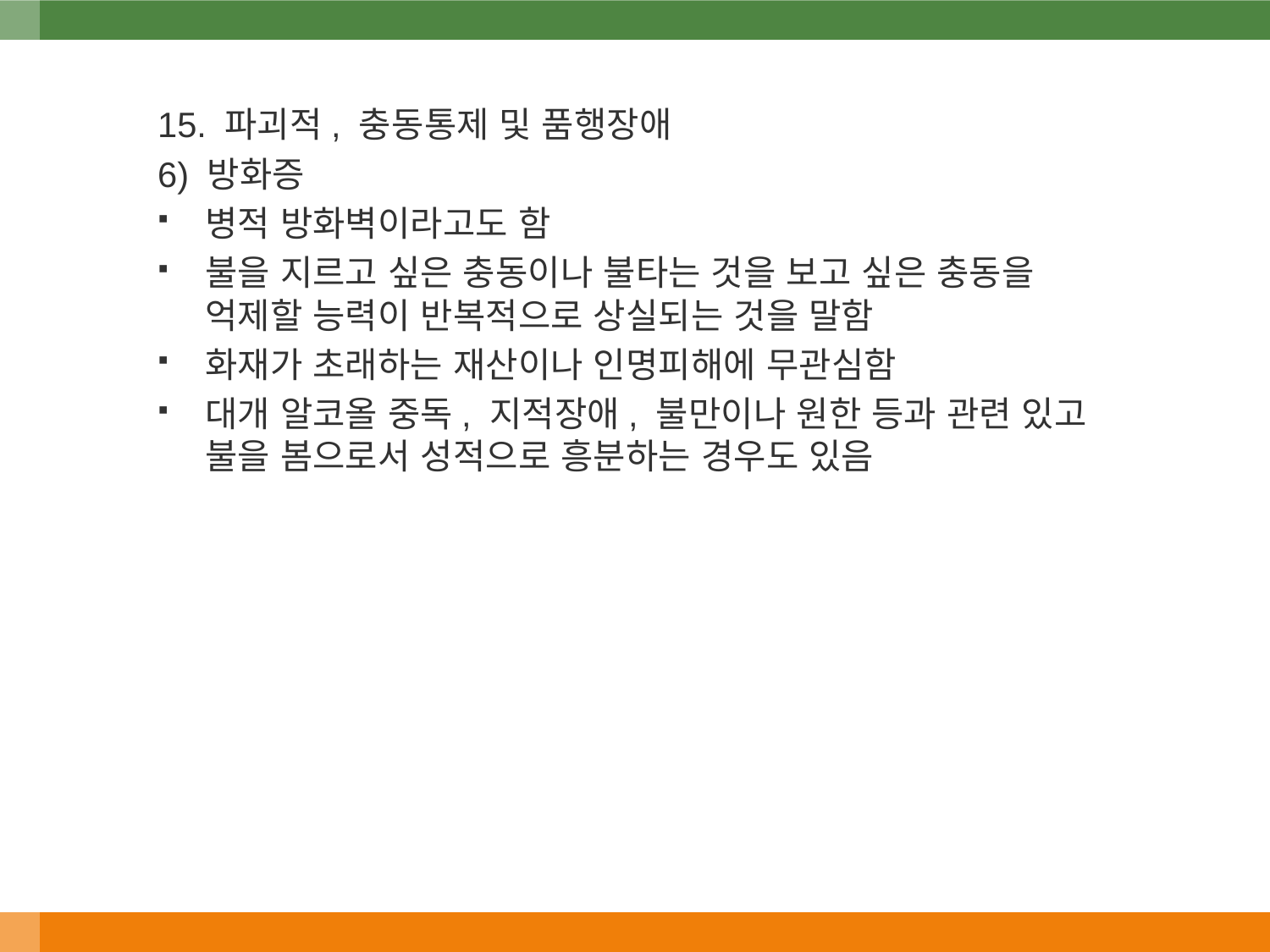

15. 파괴적, 충동통제 및 품행장애
6) 방화증
병적 방화벽이라고도 함
불을 지르고 싶은 충동이나 불타는 것을 보고 싶은 충동을 억제할 능력이 반복적으로 상실되는 것을 말함
화재가 초래하는 재산이나 인명피해에 무관심함
대개 알코올 중독, 지적장애, 불만이나 원한 등과 관련 있고 불을 봄으로서 성적으로 흥분하는 경우도 있음